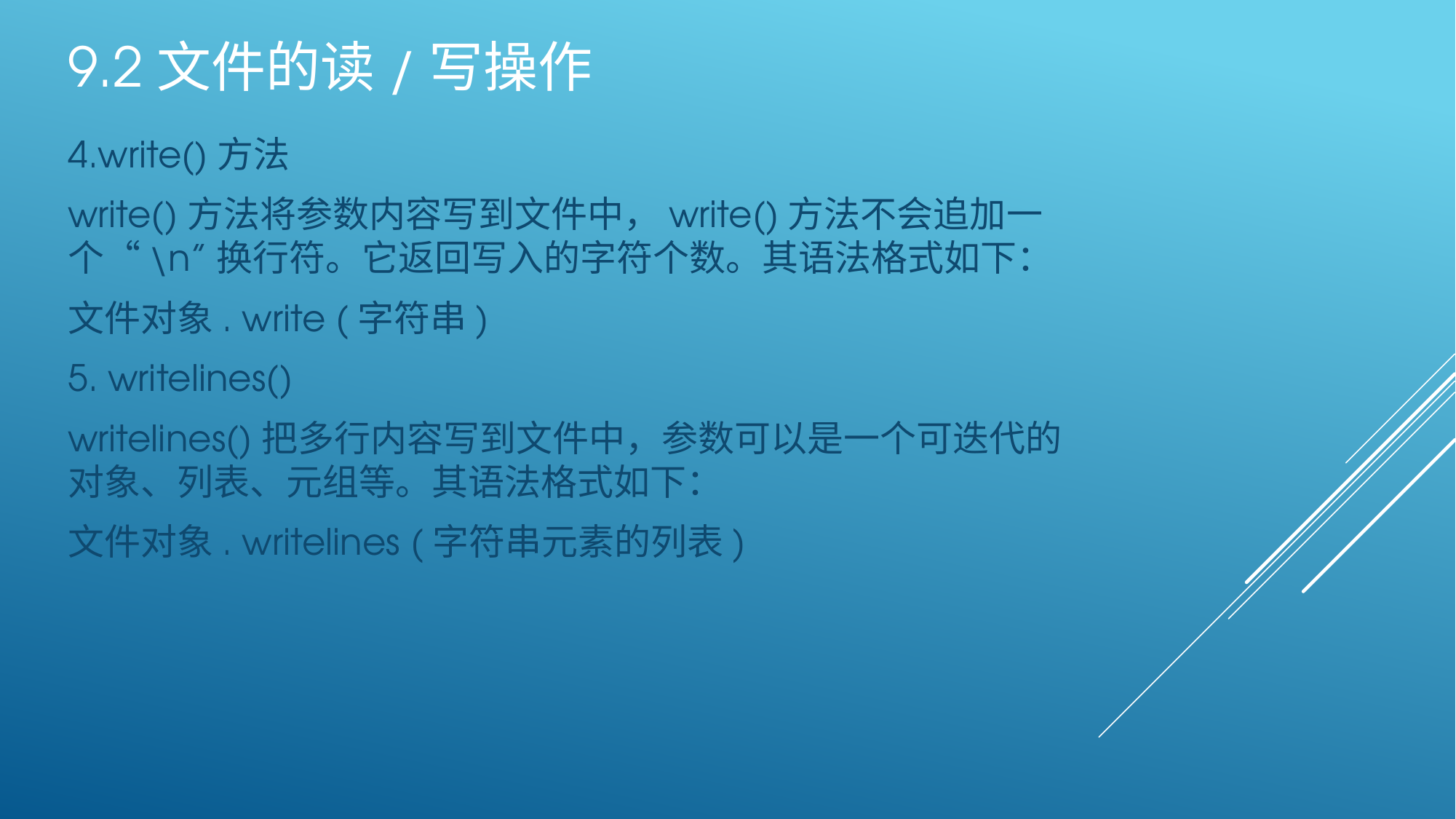

# 9.2文件的读/写操作
4.write()方法
write()方法将参数内容写到文件中，write()方法不会追加一个“\n”换行符。它返回写入的字符个数。其语法格式如下：
文件对象. write (字符串)
5. writelines()
writelines()把多行内容写到文件中，参数可以是一个可迭代的对象、列表、元组等。其语法格式如下：
文件对象. writelines (字符串元素的列表)